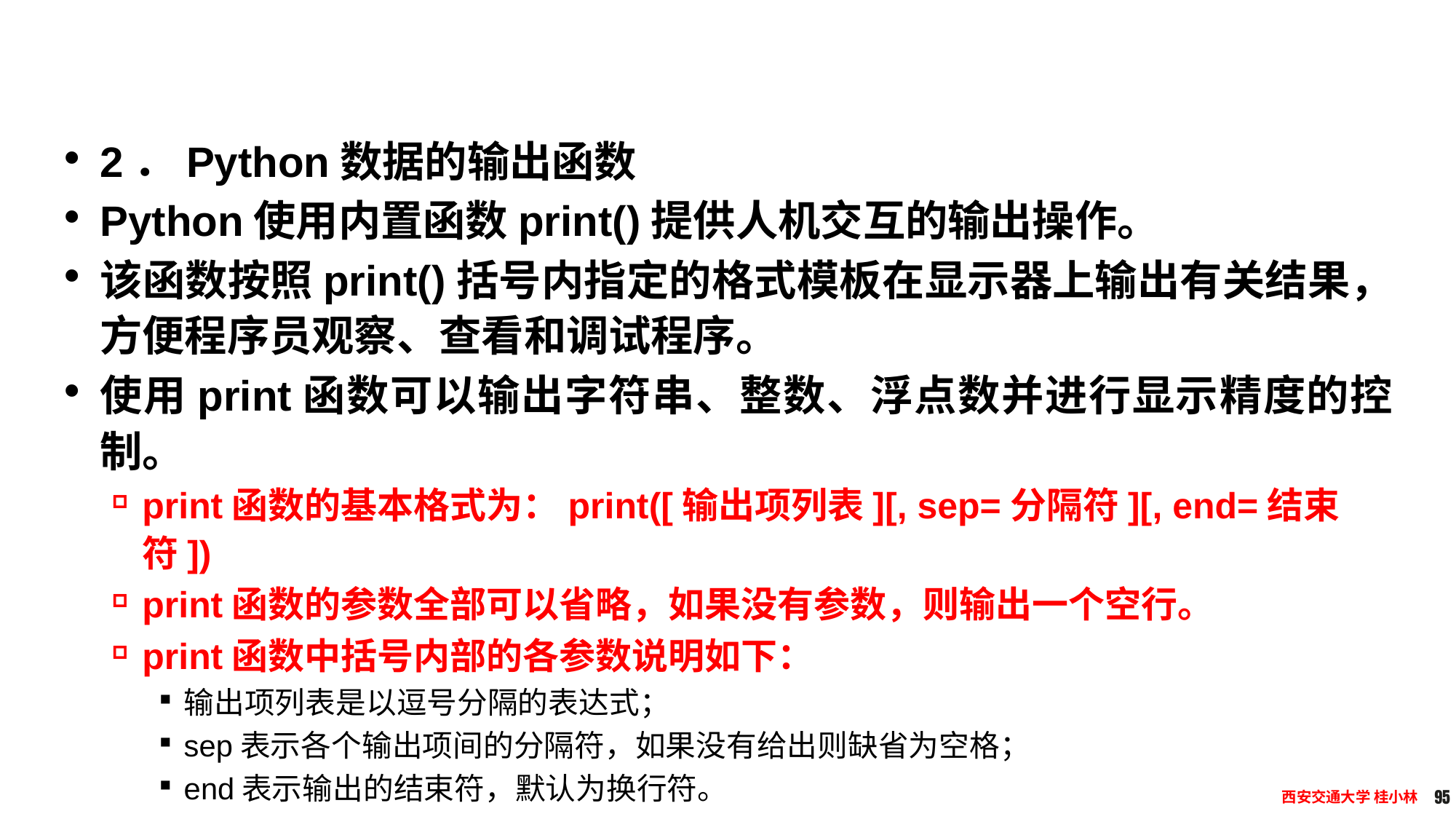

#
2．Python数据的输出函数
Python使用内置函数print()提供人机交互的输出操作。
该函数按照print()括号内指定的格式模板在显示器上输出有关结果，方便程序员观察、查看和调试程序。
使用print函数可以输出字符串、整数、浮点数并进行显示精度的控制。
print函数的基本格式为：print([输出项列表][, sep=分隔符][, end=结束符])
print函数的参数全部可以省略，如果没有参数，则输出一个空行。
print函数中括号内部的各参数说明如下：
输出项列表是以逗号分隔的表达式；
sep表示各个输出项间的分隔符，如果没有给出则缺省为空格；
end表示输出的结束符，默认为换行符。